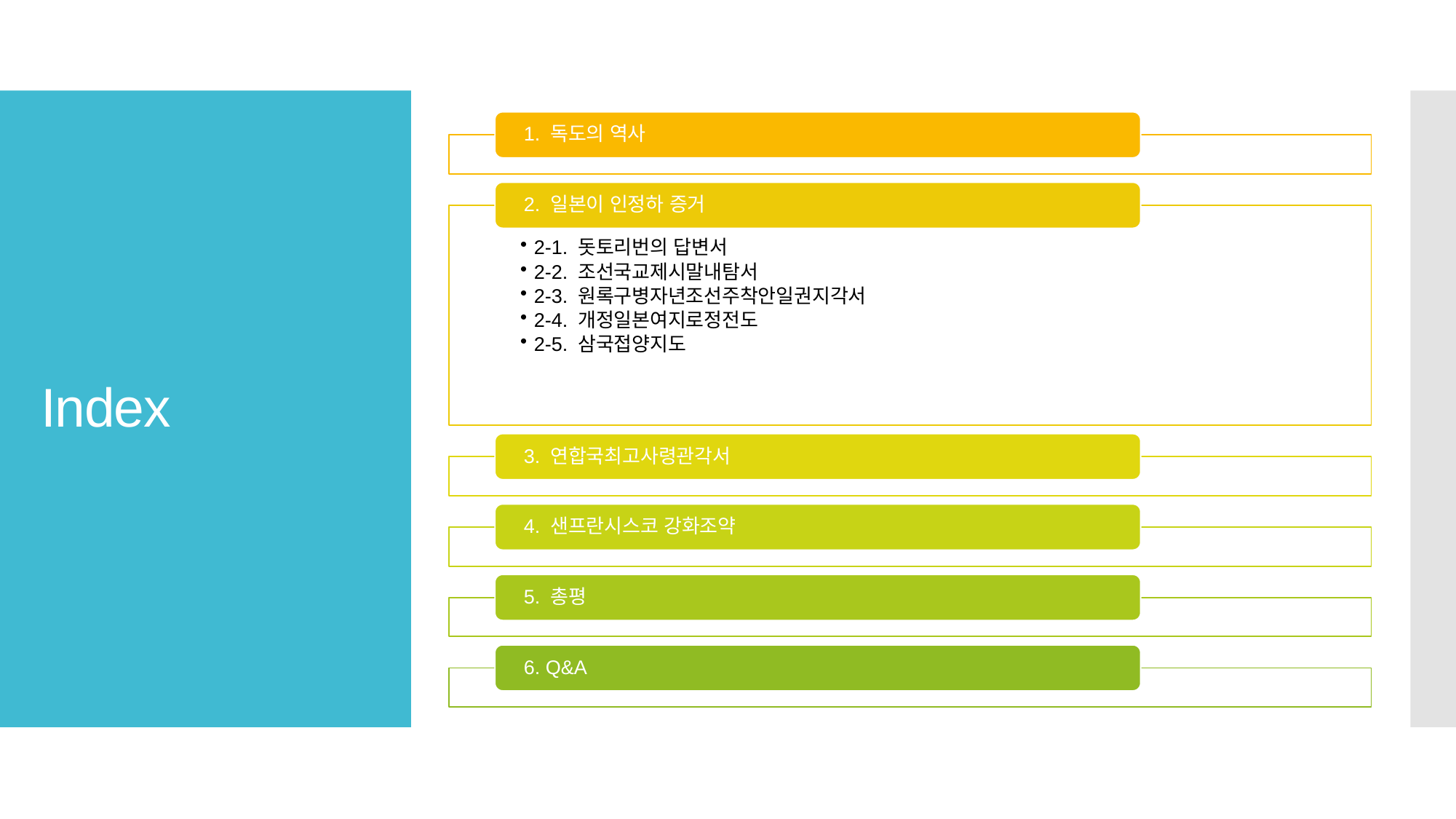

1. 독도의 역사
2-1. 돗토리번의 답변서
2-2. 조선국교제시말내탐서
2-3. 원록구병자년조선주착안일권지각서
2-4. 개정일본여지로정전도
2-5. 삼국접양지도
2. 일본이 인정하 증거
3. 연합국최고사령관각서
4. 샌프란시스코 강화조약
5. 총평
6. Q&A
# Index